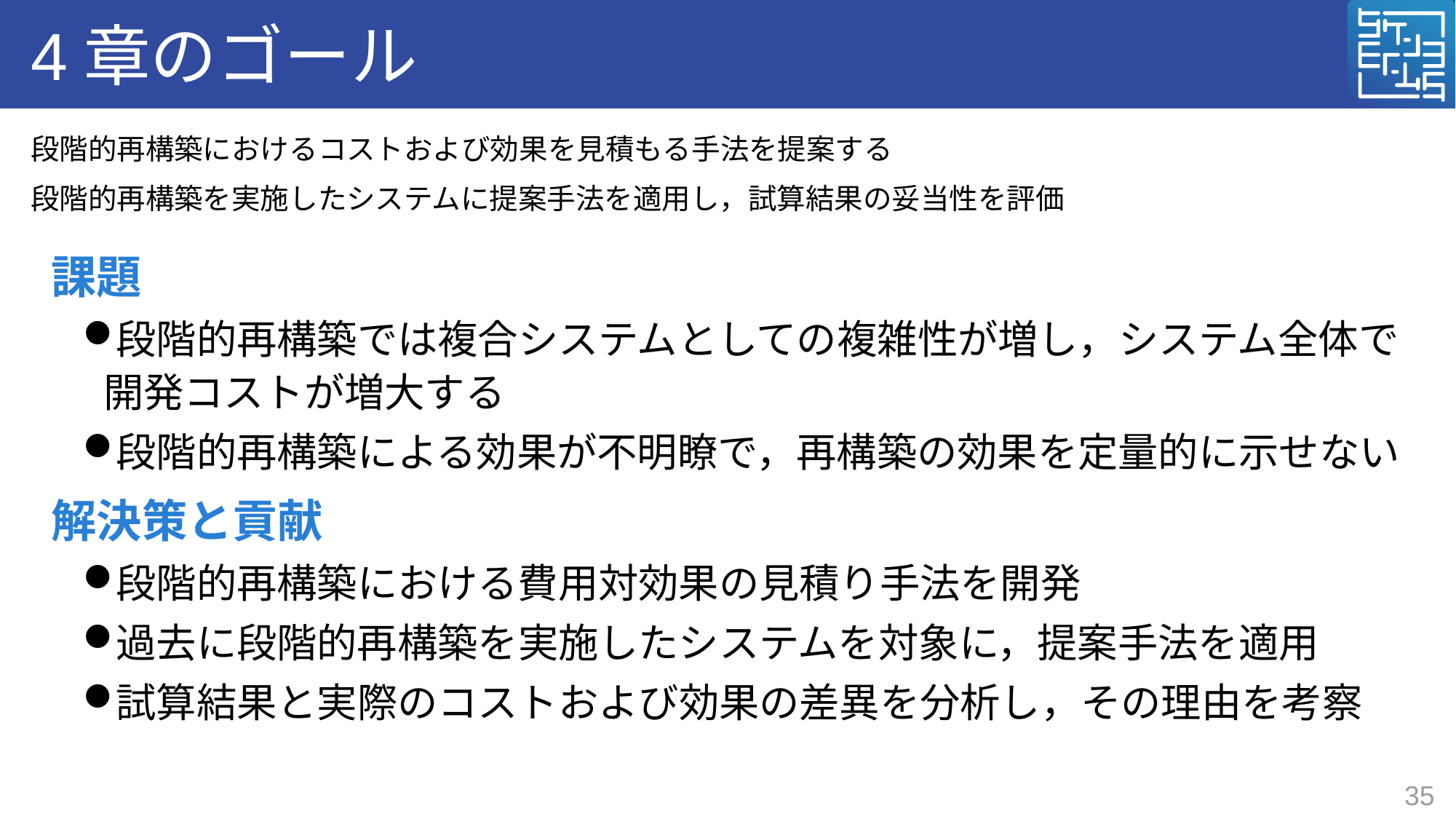

# 4章のゴール
段階的再構築におけるコストおよび効果を見積もる手法を提案する
段階的再構築を実施したシステムに提案手法を適用し，試算結果の妥当性を評価

課題
段階的再構築では複合システムとしての複雑性が増し，システム全体で開発コストが増大する
段階的再構築による効果が不明瞭で，再構築の効果を定量的に示せない
解決策と貢献
段階的再構築における費用対効果の見積り手法を開発
過去に段階的再構築を実施したシステムを対象に，提案手法を適用
試算結果と実際のコストおよび効果の差異を分析し，その理由を考察

35